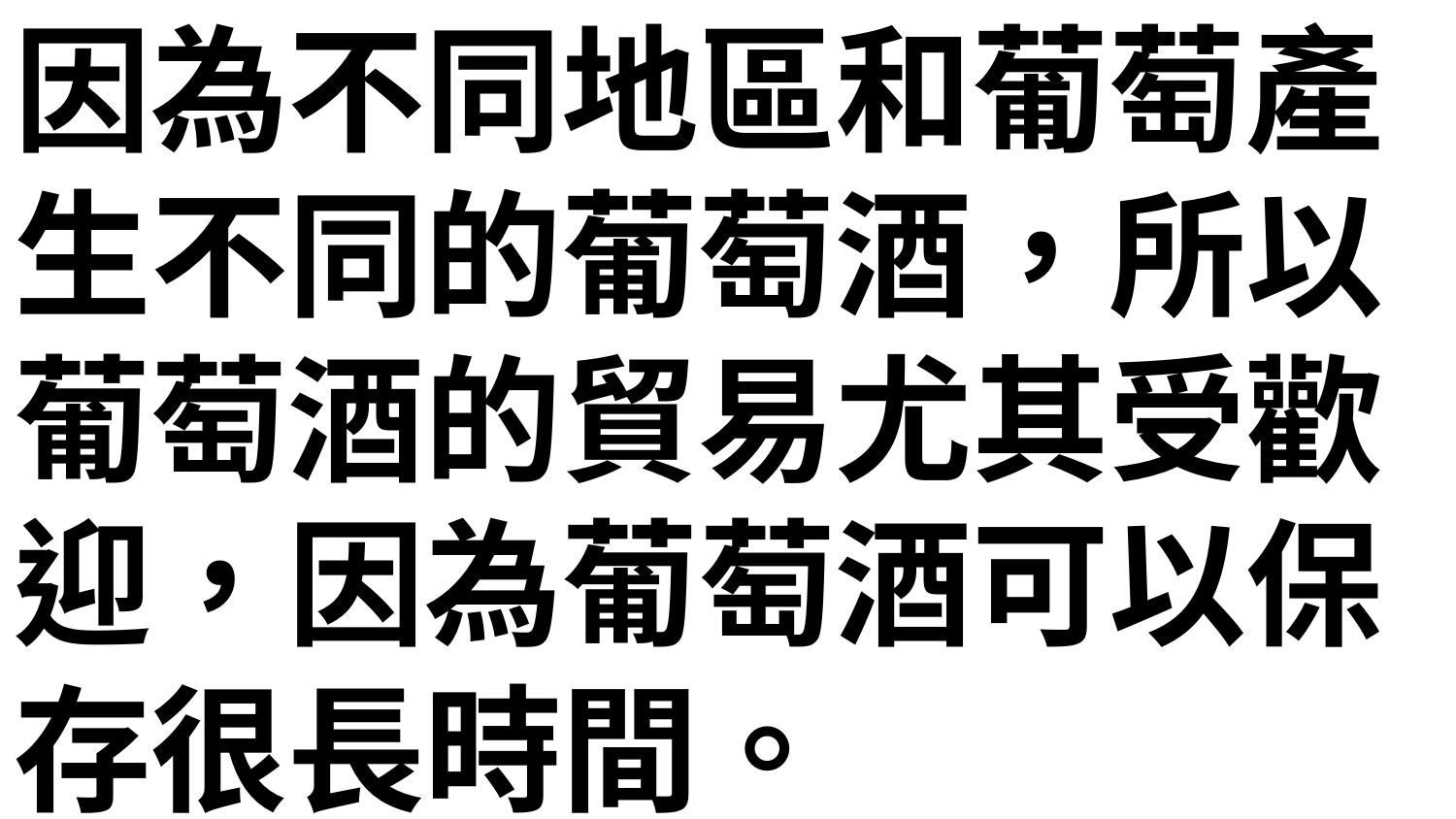

因為不同地區和葡萄產生不同的葡萄酒，所以葡萄酒的貿易尤其受歡迎，因為葡萄酒可以保存很長時間。